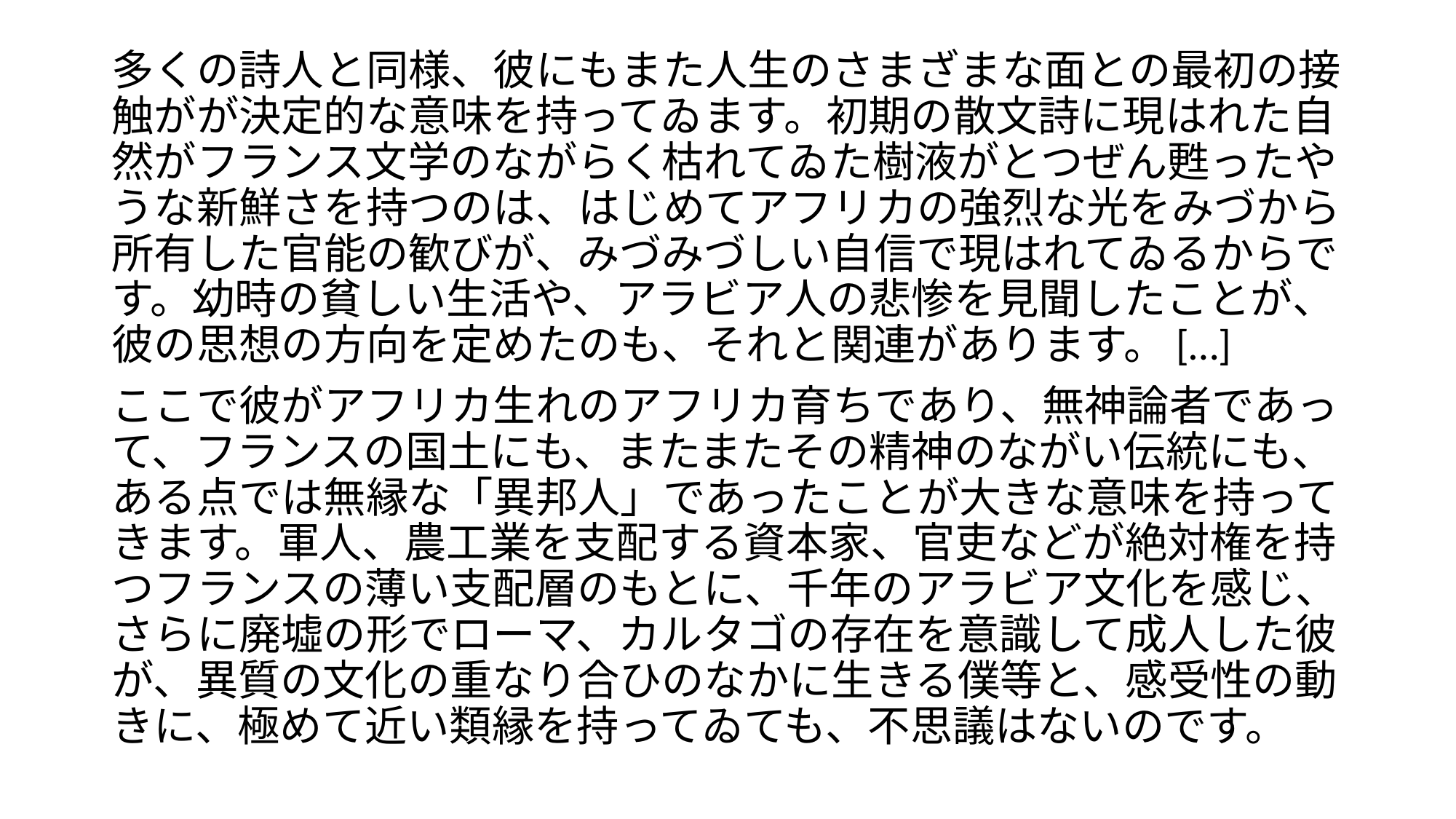

#
多くの詩人と同様、彼にもまた人生のさまざまな面との最初の接触がが決定的な意味を持ってゐます。初期の散文詩に現はれた自然がフランス文学のながらく枯れてゐた樹液がとつぜん甦ったやうな新鮮さを持つのは、はじめてアフリカの強烈な光をみづから所有した官能の歓びが、みづみづしい自信で現はれてゐるからです。幼時の貧しい生活や、アラビア人の悲惨を見聞したことが、彼の思想の方向を定めたのも、それと関連があります。[…]
ここで彼がアフリカ生れのアフリカ育ちであり、無神論者であって、フランスの国土にも、またまたその精神のながい伝統にも、ある点では無縁な「異邦人」であったことが大きな意味を持ってきます。軍人、農工業を支配する資本家、官吏などが絶対権を持つフランスの薄い支配層のもとに、千年のアラビア文化を感じ、さらに廃墟の形でローマ、カルタゴの存在を意識して成人した彼が、異質の文化の重なり合ひのなかに生きる僕等と、感受性の動きに、極めて近い類縁を持ってゐても、不思議はないのです。